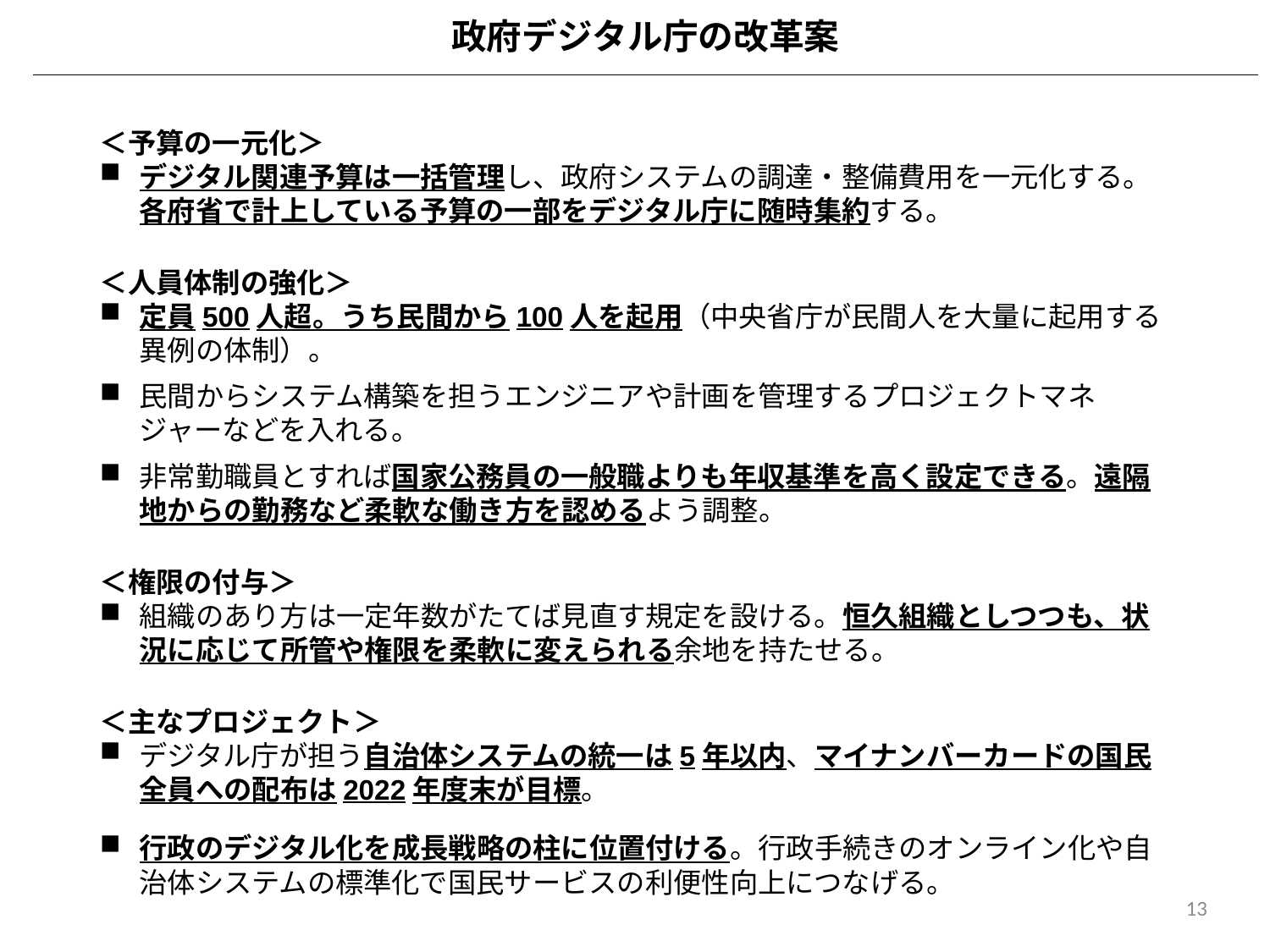

政府デジタル庁の改革案
＜予算の一元化＞
デジタル関連予算は一括管理し、政府システムの調達・整備費用を一元化する。各府省で計上している予算の一部をデジタル庁に随時集約する。

＜人員体制の強化＞
定員500人超。うち民間から100人を起用（中央省庁が民間人を大量に起用する異例の体制）。

民間からシステム構築を担うエンジニアや計画を管理するプロジェクトマネジャーなどを入れる。

非常勤職員とすれば国家公務員の一般職よりも年収基準を高く設定できる。遠隔地からの勤務など柔軟な働き方を認めるよう調整。

＜権限の付与＞
組織のあり方は一定年数がたてば見直す規定を設ける。恒久組織としつつも、状況に応じて所管や権限を柔軟に変えられる余地を持たせる。

＜主なプロジェクト＞
デジタル庁が担う自治体システムの統一は5年以内、マイナンバーカードの国民全員への配布は2022年度末が目標。

行政のデジタル化を成長戦略の柱に位置付ける。行政手続きのオンライン化や自治体システムの標準化で国民サービスの利便性向上につなげる。
13